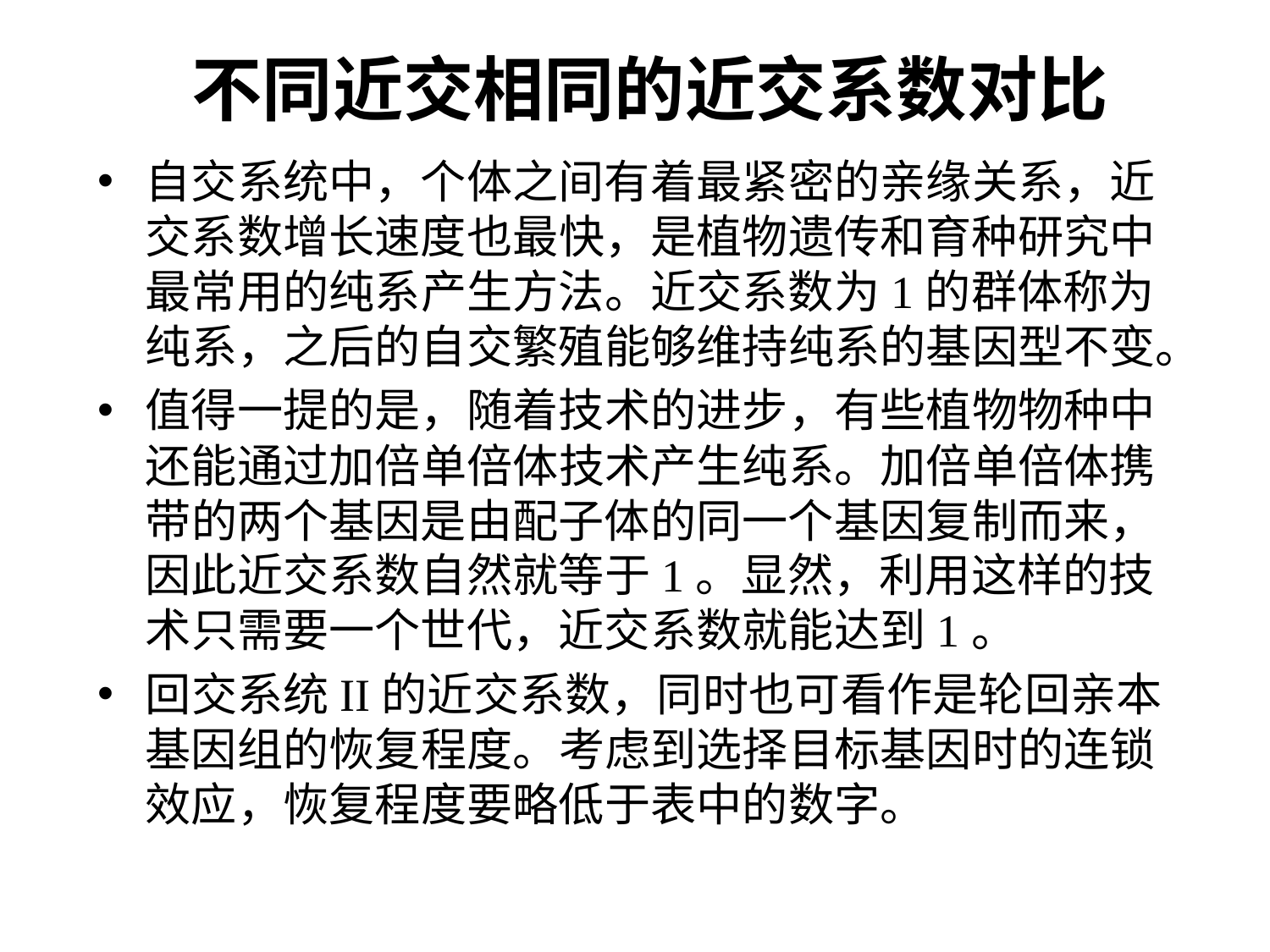

# 不同近交相同的近交系数对比
自交系统中，个体之间有着最紧密的亲缘关系，近交系数增长速度也最快，是植物遗传和育种研究中最常用的纯系产生方法。近交系数为1的群体称为纯系，之后的自交繁殖能够维持纯系的基因型不变。
值得一提的是，随着技术的进步，有些植物物种中还能通过加倍单倍体技术产生纯系。加倍单倍体携带的两个基因是由配子体的同一个基因复制而来，因此近交系数自然就等于1。显然，利用这样的技术只需要一个世代，近交系数就能达到1。
回交系统II的近交系数，同时也可看作是轮回亲本基因组的恢复程度。考虑到选择目标基因时的连锁效应，恢复程度要略低于表中的数字。